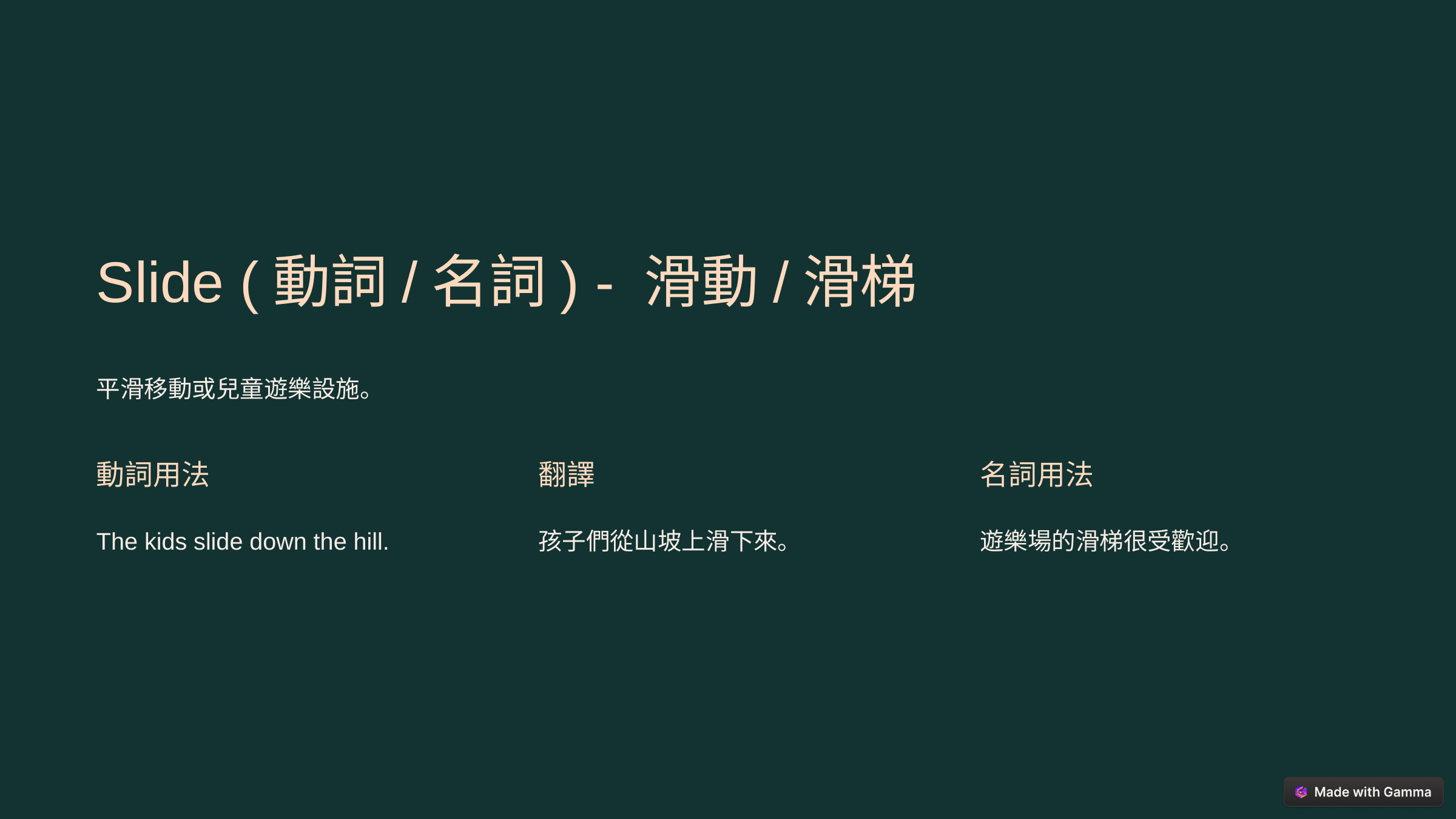

Slide (動詞/名詞) - 滑動/滑梯
平滑移動或兒童遊樂設施。
動詞用法
翻譯
名詞用法
The kids slide down the hill.
孩子們從山坡上滑下來。
遊樂場的滑梯很受歡迎。